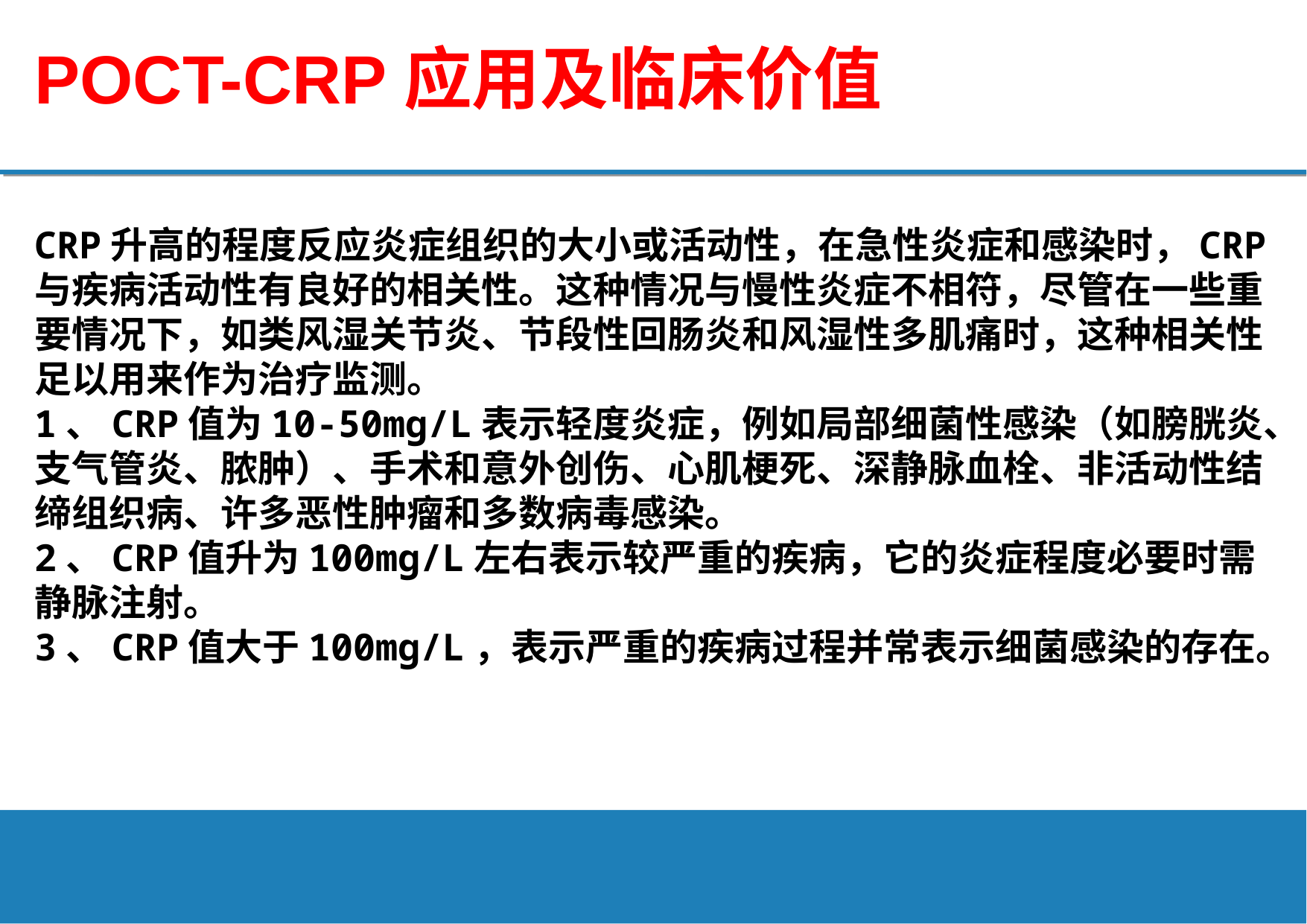

POCT-CRP应用及临床价值
CRP升高的程度反应炎症组织的大小或活动性，在急性炎症和感染时，CRP与疾病活动性有良好的相关性。这种情况与慢性炎症不相符，尽管在一些重要情况下，如类风湿关节炎、节段性回肠炎和风湿性多肌痛时，这种相关性足以用来作为治疗监测。
1、CRP值为10-50mg/L表示轻度炎症，例如局部细菌性感染（如膀胱炎、支气管炎、脓肿）、手术和意外创伤、心肌梗死、深静脉血栓、非活动性结缔组织病、许多恶性肿瘤和多数病毒感染。
2、CRP值升为100mg/L左右表示较严重的疾病，它的炎症程度必要时需静脉注射。
3、CRP值大于100mg/L，表示严重的疾病过程并常表示细菌感染的存在。